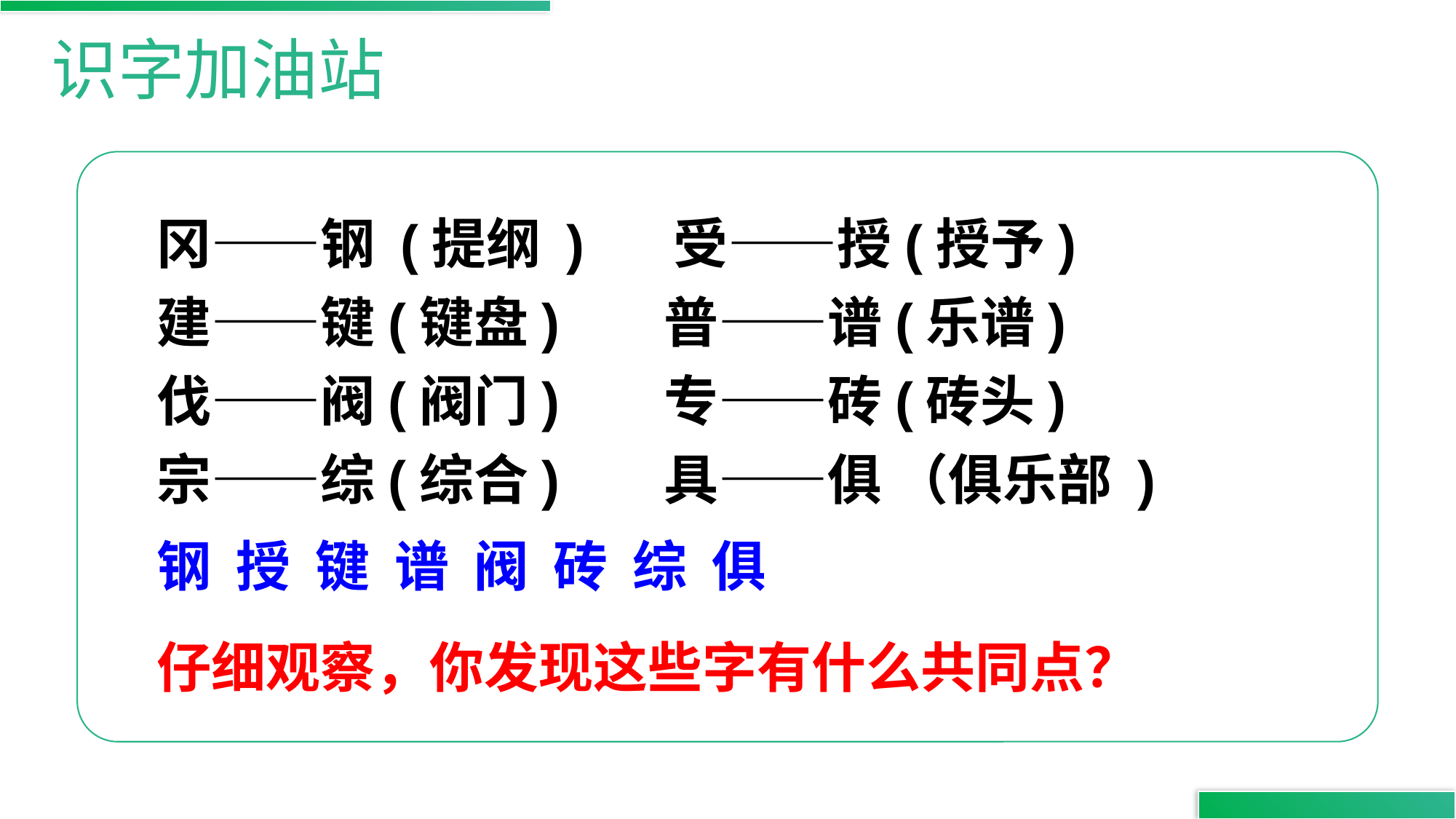

识字加油站
冈——钢 (提纲 )     受——授(授予)
建——键(键盘)      普——谱(乐谱)
伐——阀(阀门)      专——砖(砖头)
宗——综(综合)      具——俱 （俱乐部 )
钢  授  键  谱  阀  砖  综  俱
仔细观察，你发现这些字有什么共同点？